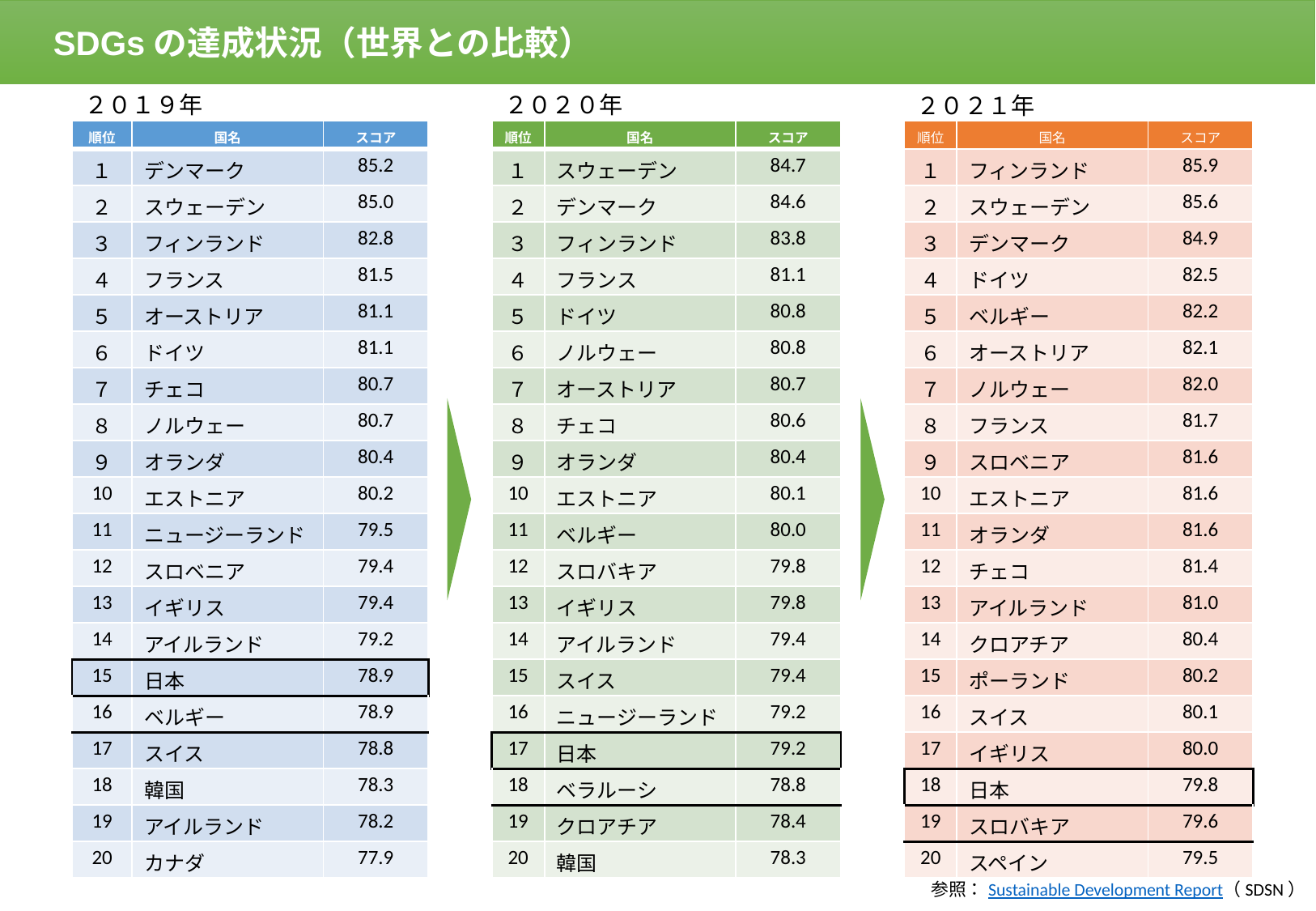

SDGsの達成状況（世界との比較）
２０１９年
２０２０年
２０２１年
| 順位 | 国名 | スコア |
| --- | --- | --- |
| １ | デンマーク | 85.2 |
| ２ | スウェーデン | 85.0 |
| ３ | フィンランド | 82.8 |
| ４ | フランス | 81.5 |
| ５ | オーストリア | 81.1 |
| ６ | ドイツ | 81.1 |
| ７ | チェコ | 80.7 |
| ８ | ノルウェー | 80.7 |
| ９ | オランダ | 80.4 |
| 10 | エストニア | 80.2 |
| 11 | ニュージーランド | 79.5 |
| 12 | スロベニア | 79.4 |
| 13 | イギリス | 79.4 |
| 14 | アイルランド | 79.2 |
| 15 | 日本 | 78.9 |
| 16 | ベルギー | 78.9 |
| 17 | スイス | 78.8 |
| 18 | 韓国 | 78.3 |
| 19 | アイルランド | 78.2 |
| 20 | カナダ | 77.9 |
| 順位 | 国名 | スコア |
| --- | --- | --- |
| １ | スウェーデン | 84.7 |
| ２ | デンマーク | 84.6 |
| ３ | フィンランド | 83.8 |
| ４ | フランス | 81.1 |
| ５ | ドイツ | 80.8 |
| ６ | ノルウェー | 80.8 |
| ７ | オーストリア | 80.7 |
| ８ | チェコ | 80.6 |
| ９ | オランダ | 80.4 |
| 10 | エストニア | 80.1 |
| 11 | ベルギー | 80.0 |
| 12 | スロバキア | 79.8 |
| 13 | イギリス | 79.8 |
| 14 | アイルランド | 79.4 |
| 15 | スイス | 79.4 |
| 16 | ニュージーランド | 79.2 |
| 17 | 日本 | 79.2 |
| 18 | ベラルーシ | 78.8 |
| 19 | クロアチア | 78.4 |
| 20 | 韓国 | 78.3 |
| 順位 | 国名 | スコア |
| --- | --- | --- |
| １ | フィンランド | 85.9 |
| ２ | スウェーデン | 85.6 |
| ３ | デンマーク | 84.9 |
| ４ | ドイツ | 82.5 |
| ５ | ベルギー | 82.2 |
| ６ | オーストリア | 82.1 |
| ７ | ノルウェー | 82.0 |
| ８ | フランス | 81.7 |
| ９ | スロベニア | 81.6 |
| 10 | エストニア | 81.6 |
| 11 | オランダ | 81.6 |
| 12 | チェコ | 81.4 |
| 13 | アイルランド | 81.0 |
| 14 | クロアチア | 80.4 |
| 15 | ポーランド | 80.2 |
| 16 | スイス | 80.1 |
| 17 | イギリス | 80.0 |
| 18 | 日本 | 79.8 |
| 19 | スロバキア | 79.6 |
| 20 | スペイン | 79.5 |
２０２０年

参照：Sustainable Development Report（SDSN）